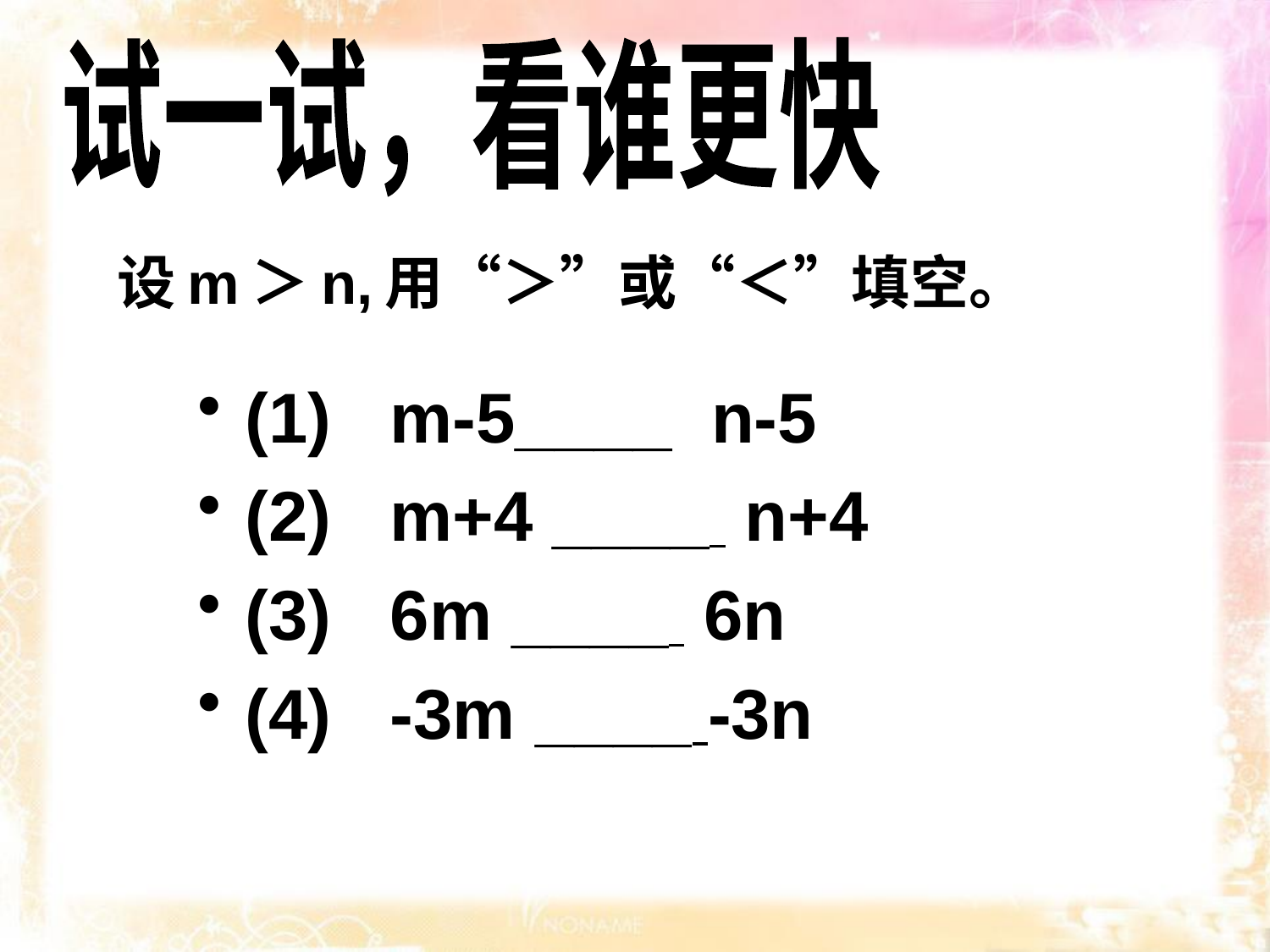

试一试，看谁更快

设m＞n,用“＞”或“＜”填空。
(1)   m-5____  n-5
(2)   m+4 ____  n+4
(3)   6m ____  6n
(4)   -3m ____ -3n